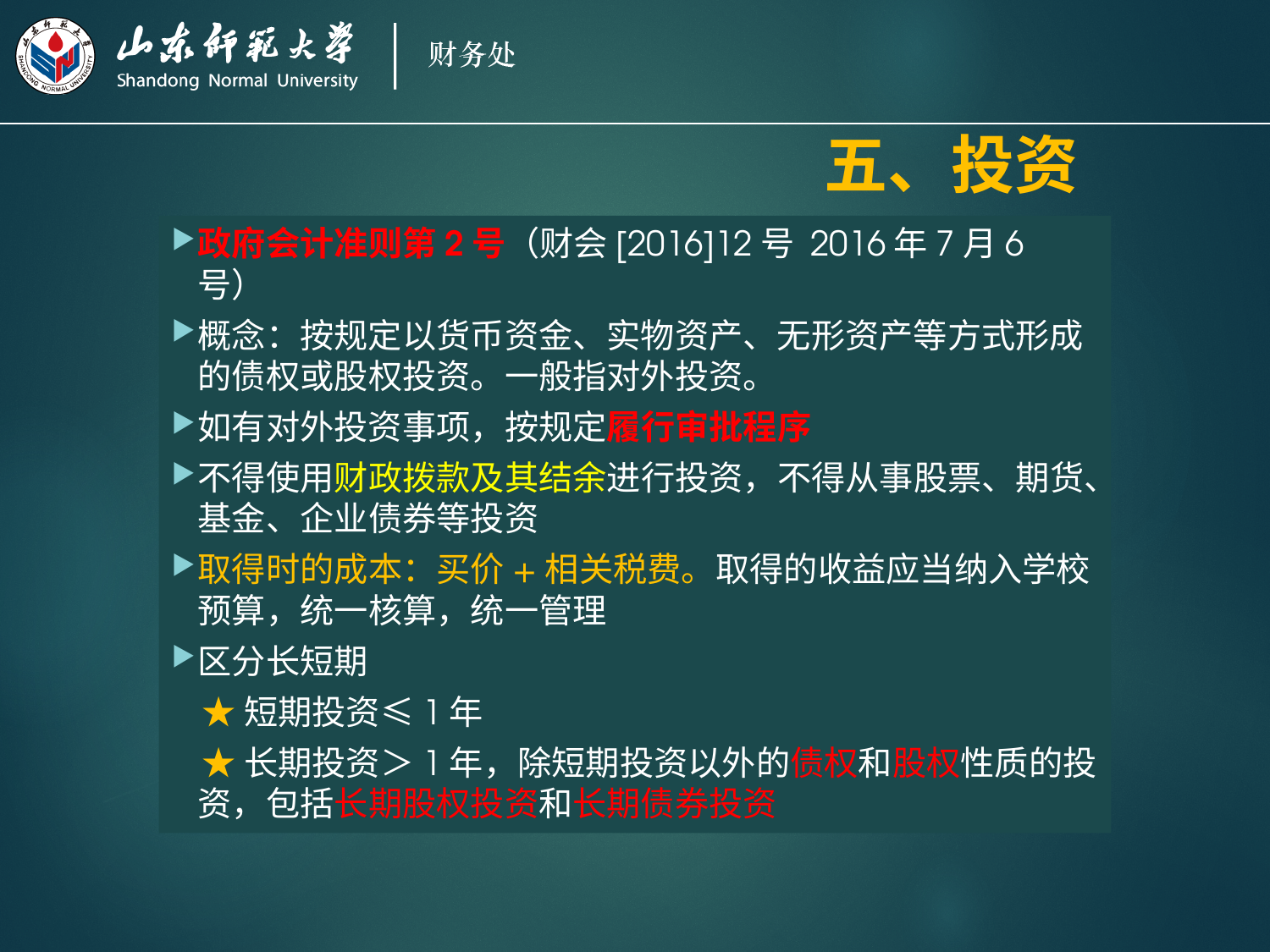

# 五、投资
政府会计准则第2号（财会[2016]12号 2016年7月6号）
概念：按规定以货币资金、实物资产、无形资产等方式形成的债权或股权投资。一般指对外投资。
如有对外投资事项，按规定履行审批程序
不得使用财政拨款及其结余进行投资，不得从事股票、期货、基金、企业债券等投资
取得时的成本：买价+相关税费。取得的收益应当纳入学校预算，统一核算，统一管理
区分长短期
    ★短期投资≤1年
    ★长期投资＞1年，除短期投资以外的债权和股权性质的投资，包括长期股权投资和长期债券投资